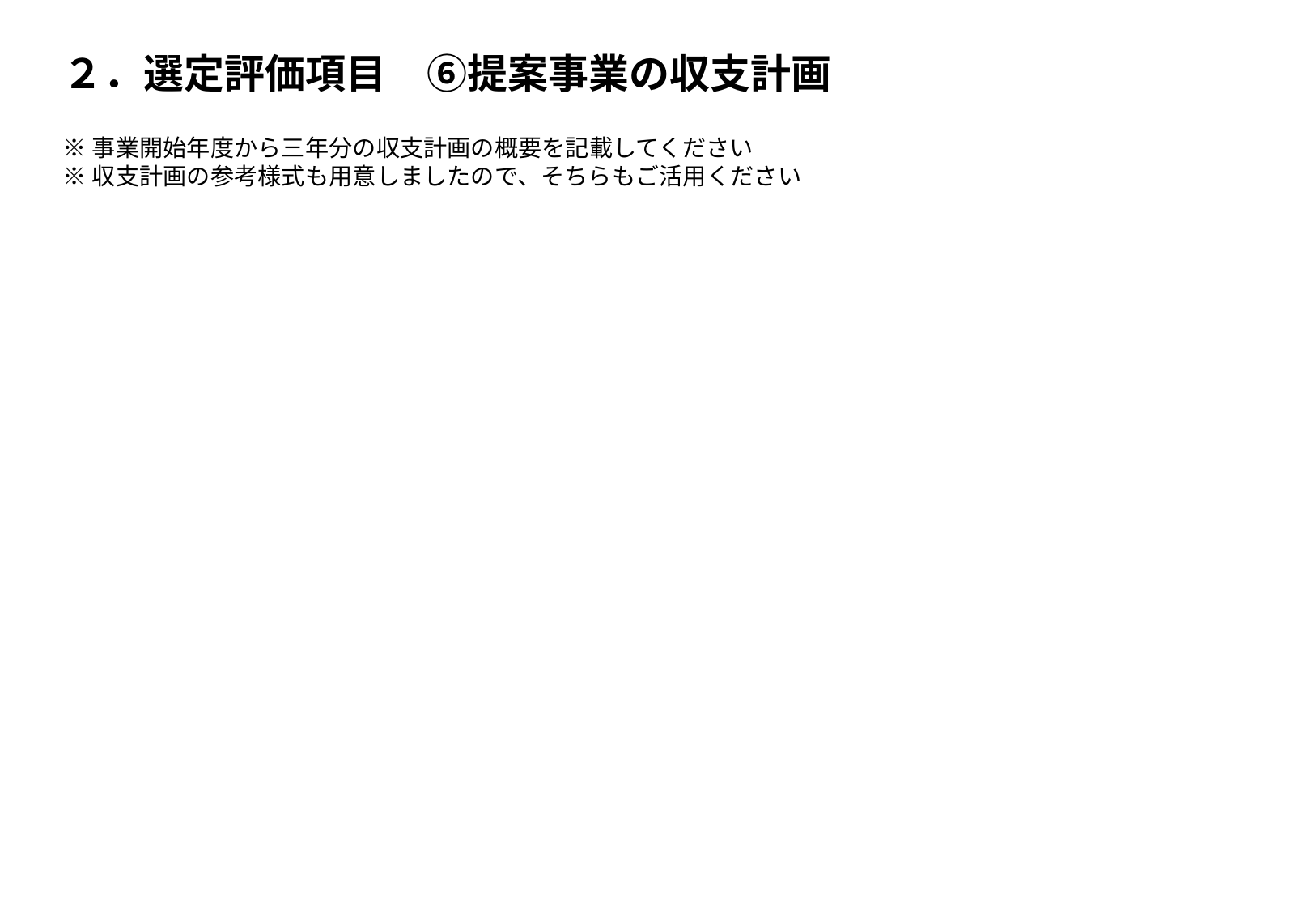

２．選定評価項目　⑥提案事業の収支計画

※事業開始年度から三年分の収支計画の概要を記載してください
※収支計画の参考様式も用意しましたので、そちらもご活用ください